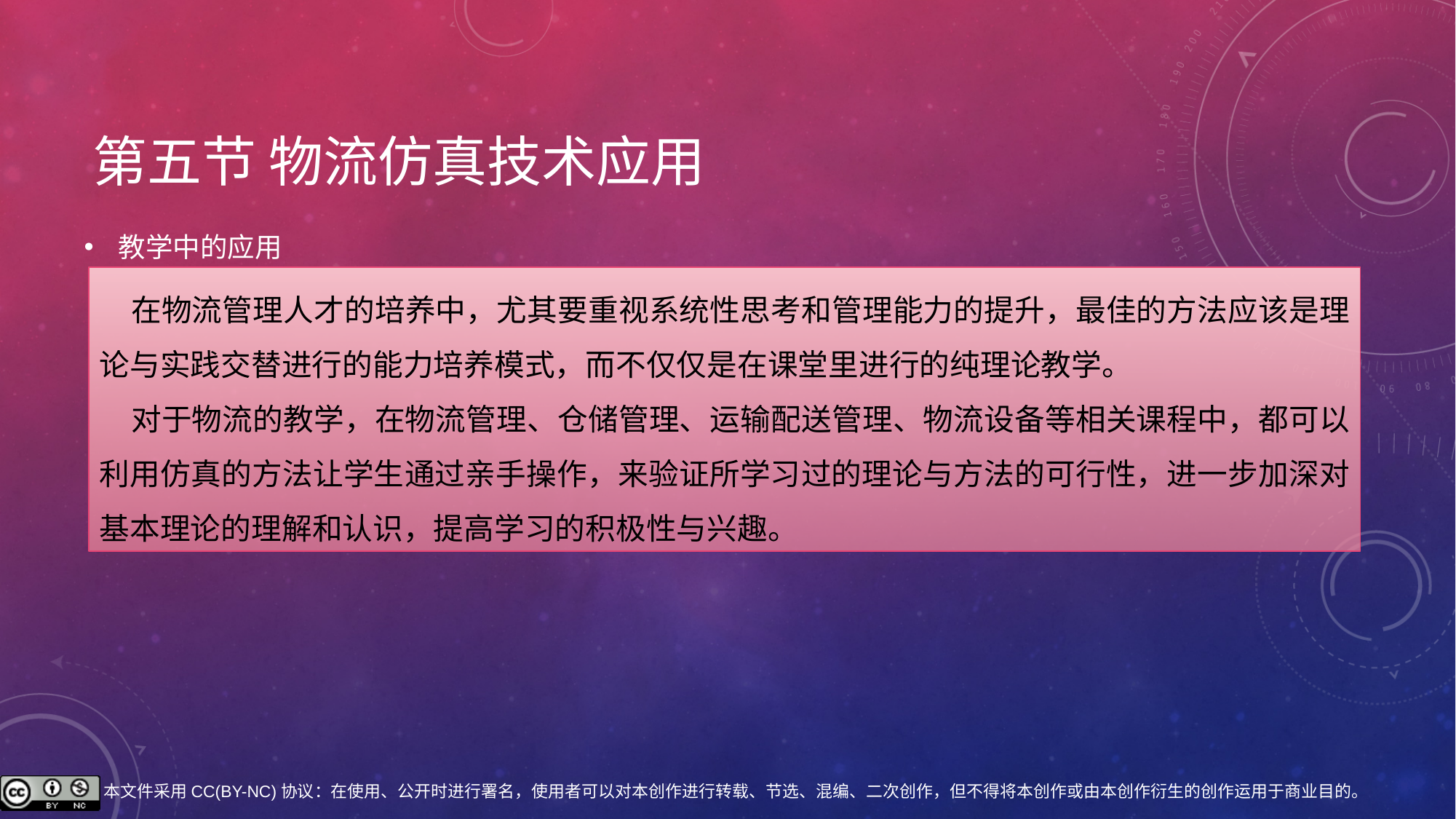

# 第五节 物流仿真技术应用
教学中的应用
在物流管理人才的培养中，尤其要重视系统性思考和管理能力的提升，最佳的方法应该是理论与实践交替进行的能力培养模式，而不仅仅是在课堂里进行的纯理论教学。
对于物流的教学，在物流管理、仓储管理、运输配送管理、物流设备等相关课程中，都可以利用仿真的方法让学生通过亲手操作，来验证所学习过的理论与方法的可行性，进一步加深对基本理论的理解和认识，提高学习的积极性与兴趣。